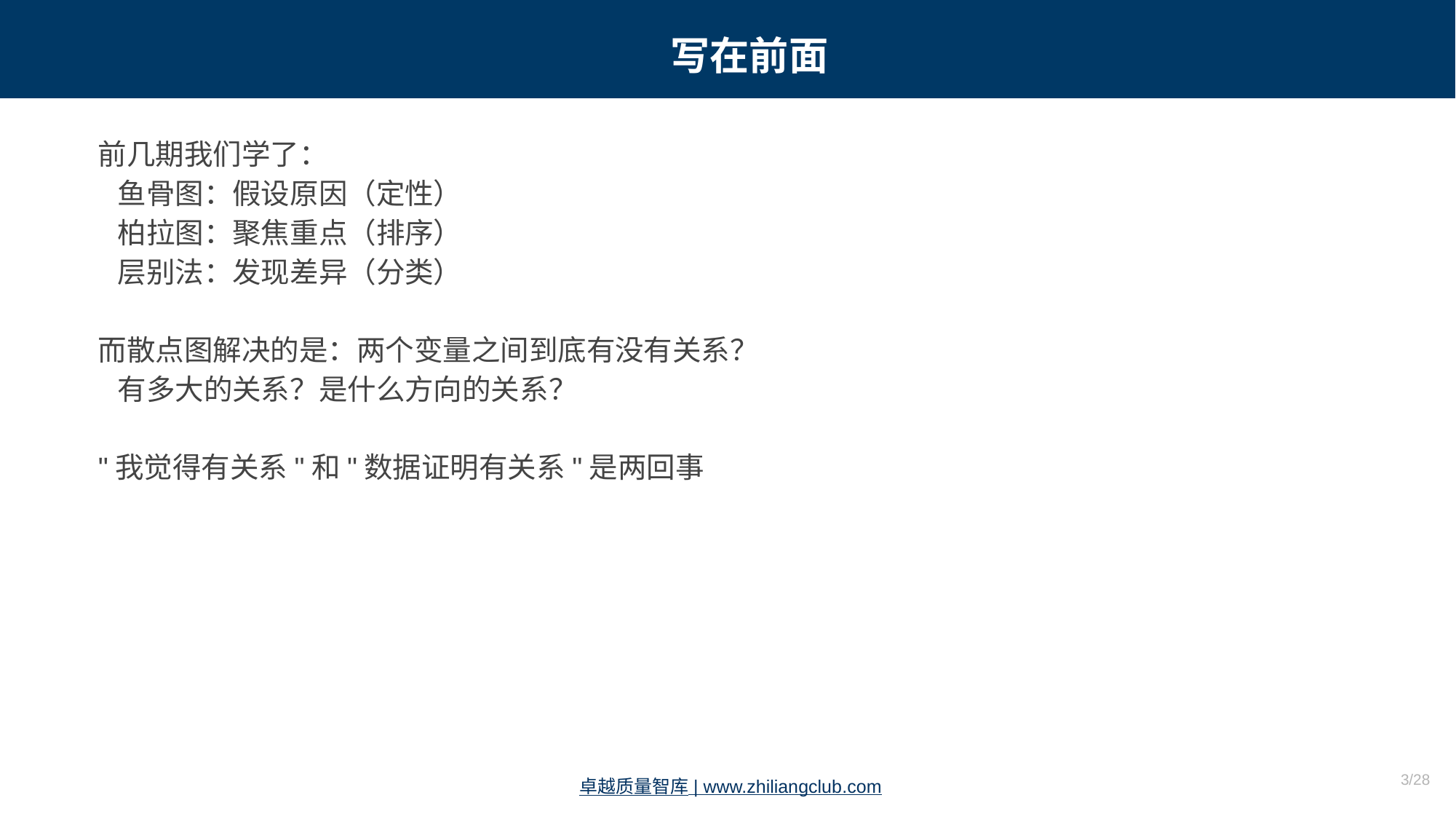

写在前面
前几期我们学了：
  鱼骨图：假设原因（定性）
  柏拉图：聚焦重点（排序）
  层别法：发现差异（分类）

而散点图解决的是：两个变量之间到底有没有关系？
  有多大的关系？是什么方向的关系？

"我觉得有关系"和"数据证明有关系"是两回事
3/28